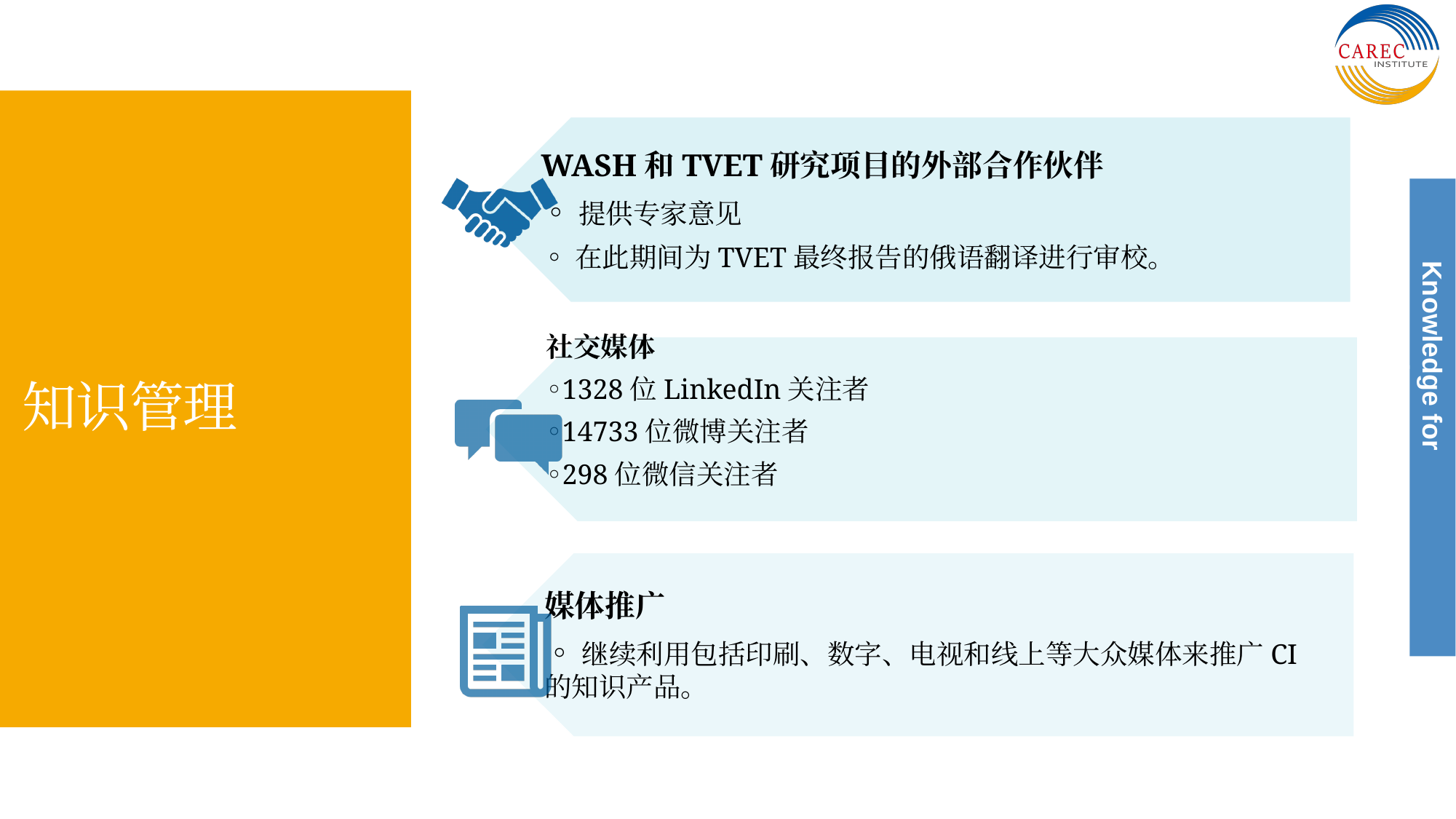

WASH和TVET研究项目的外部合作伙伴
◦提供专家意见
◦在此期间为TVET最终报告的俄语翻译进行审校。
社交媒体
◦1328位LinkedIn关注者
◦14733位微博关注者
◦298位微信关注者

媒体推广
◦继续利用包括印刷、数字、电视和线上等大众媒体来推广CI的知识产品。
# 知识管理